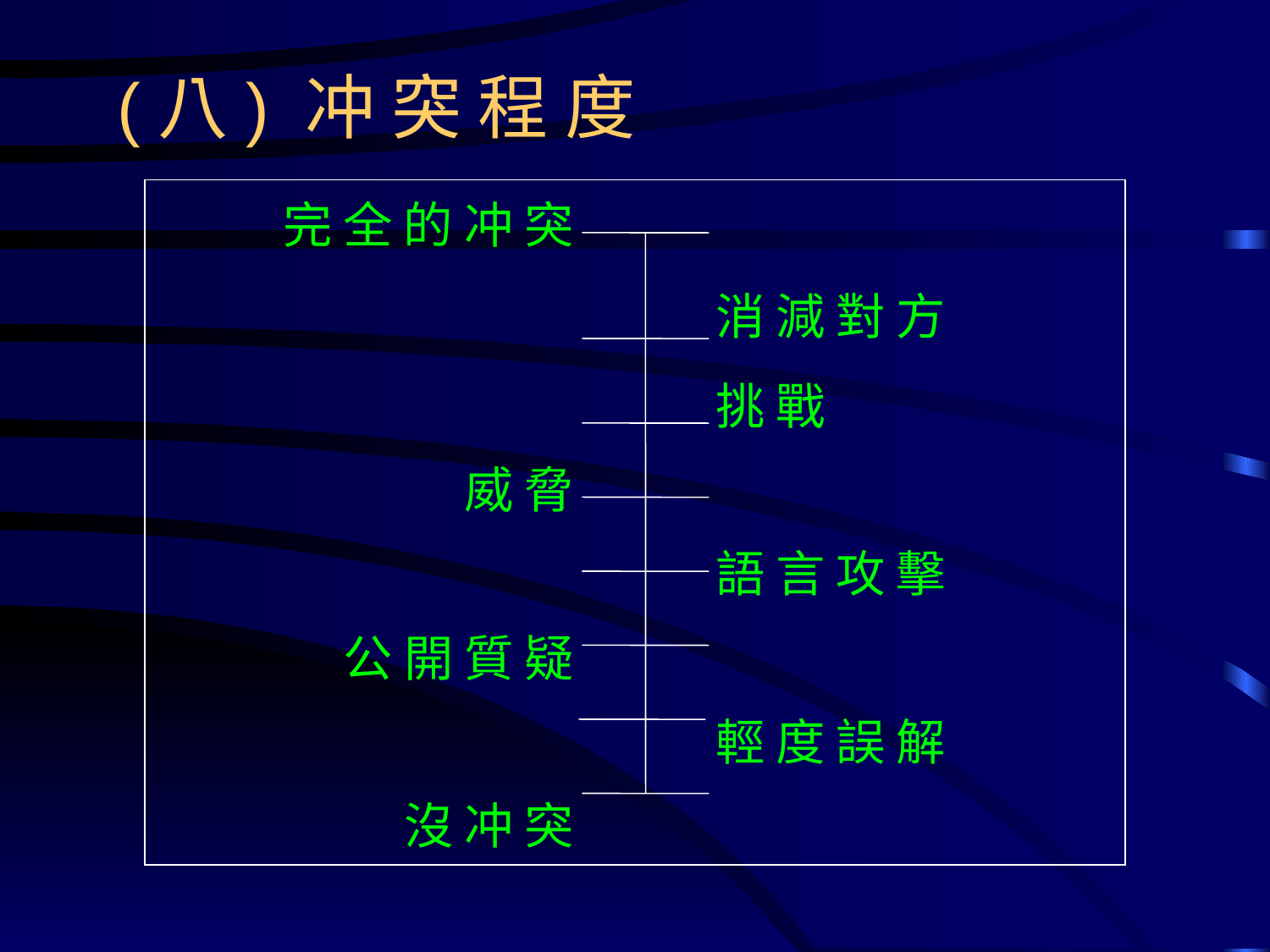

# (八) 冲 突 程 度
| 完 全 的 冲 突 |  |  |
| --- | --- | --- |
|  |  | 消 減 對 方 |
|  |  | 挑 戰 |
| 威 脅 |  |  |
|  |  | 語 言 攻 擊 |
| 公 開 質 疑 |  |  |
|  |  | 輕 度 誤 解 |
| 沒 冲 突 |  |  |